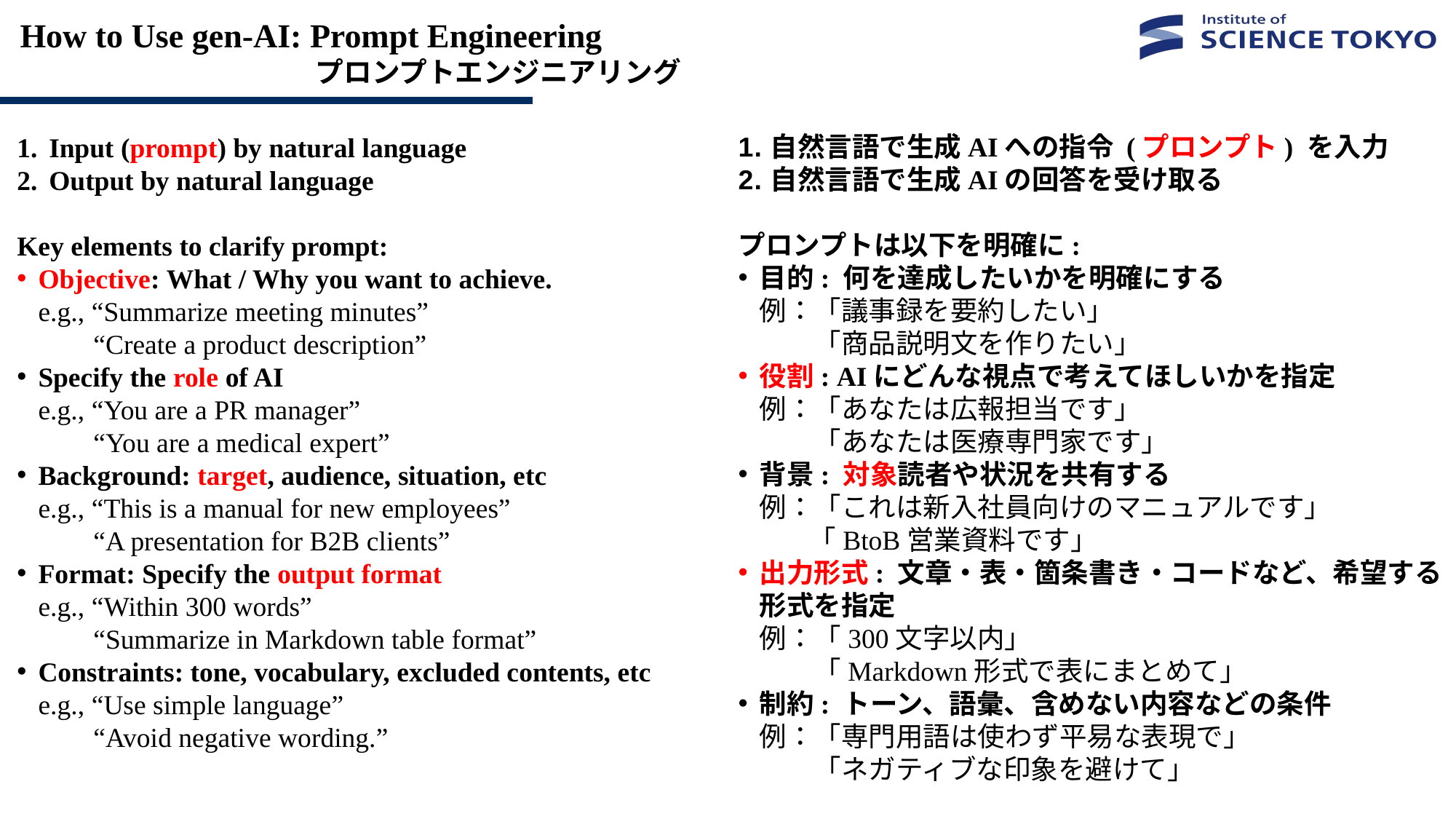

# How to Use gen-AI: Prompt Engineering プロンプトエンジニアリング
自然言語で生成AIへの指令 (プロンプト) を入力
自然言語で生成AIの回答を受け取る

プロンプトは以下を明確に:
目的: 何を達成したいかを明確にする
例：「議事録を要約したい」
　　「商品説明文を作りたい」
役割: AIにどんな視点で考えてほしいかを指定
例：「あなたは広報担当です」
　　「あなたは医療専門家です」
背景: 対象読者や状況を共有する
例：「これは新入社員向けのマニュアルです」
        「BtoB営業資料です」
出力形式: 文章・表・箇条書き・コードなど、希望する形式を指定
例：「300文字以内」
　　「Markdown形式で表にまとめて」
制約: トーン、語彙、含めない内容などの条件
例：「専門用語は使わず平易な表現で」
　　「ネガティブな印象を避けて」
Input (prompt) by natural language
Output by natural language

Key elements to clarify prompt:
Objective: What / Why you want to achieve.
e.g., “Summarize meeting minutes”
        “Create a product description”
Specify the role of AI
e.g., “You are a PR manager”
        “You are a medical expert”
Background: target, audience, situation, etc
e.g., “This is a manual for new employees”
        “A presentation for B2B clients”
Format: Specify the output format
e.g., “Within 300 words”
        “Summarize in Markdown table format”
Constraints: tone, vocabulary, excluded contents, etc
e.g., “Use simple language”
        “Avoid negative wording.”